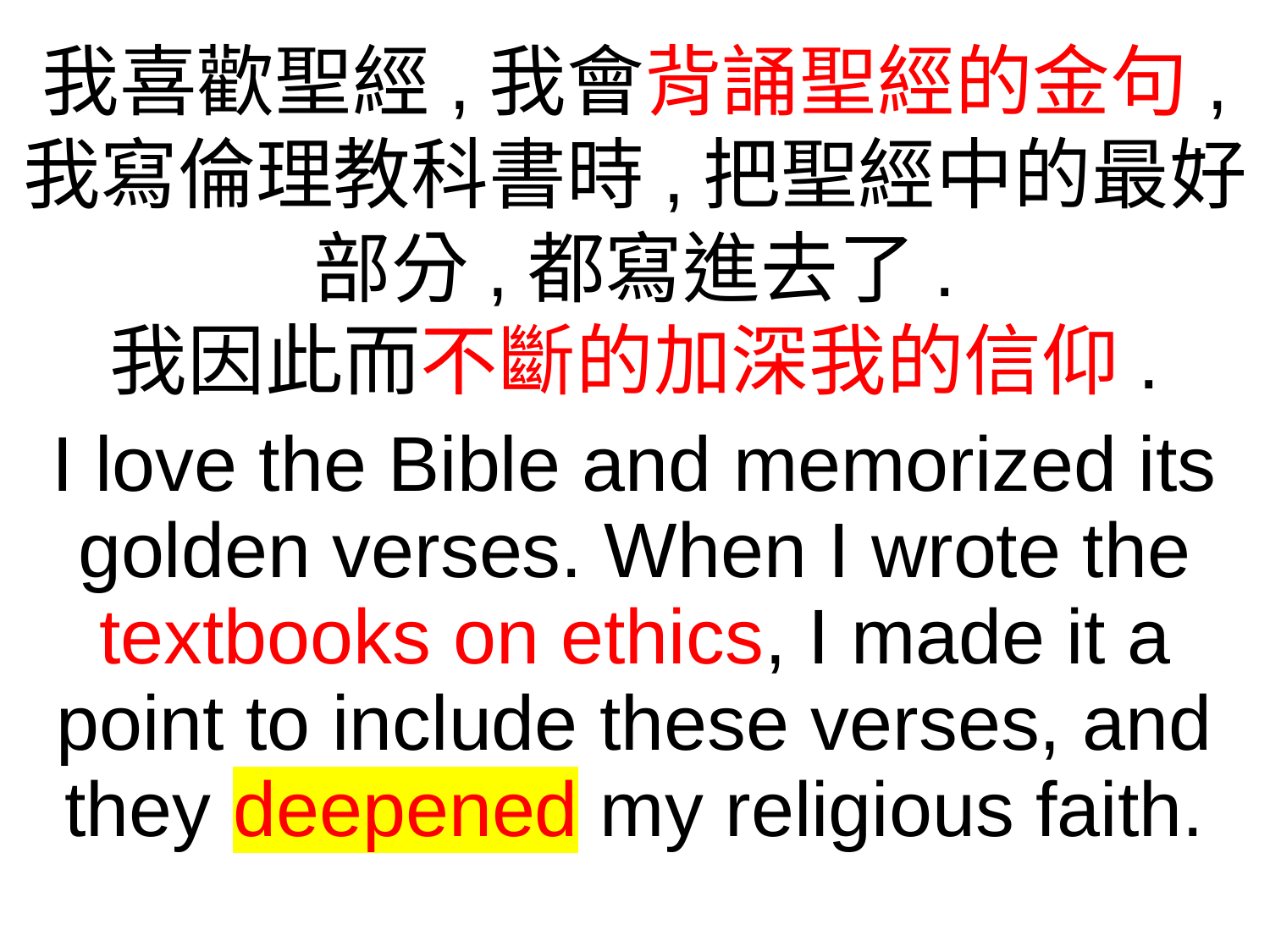

我喜歡聖經,我會背誦聖經的金句,
我寫倫理教科書時,把聖經中的最好部分,都寫進去了.
我因此而不斷的加深我的信仰.
I love the Bible and memorized its golden verses. When I wrote the textbooks on ethics, I made it a point to include these verses, and they deepened my religious faith.